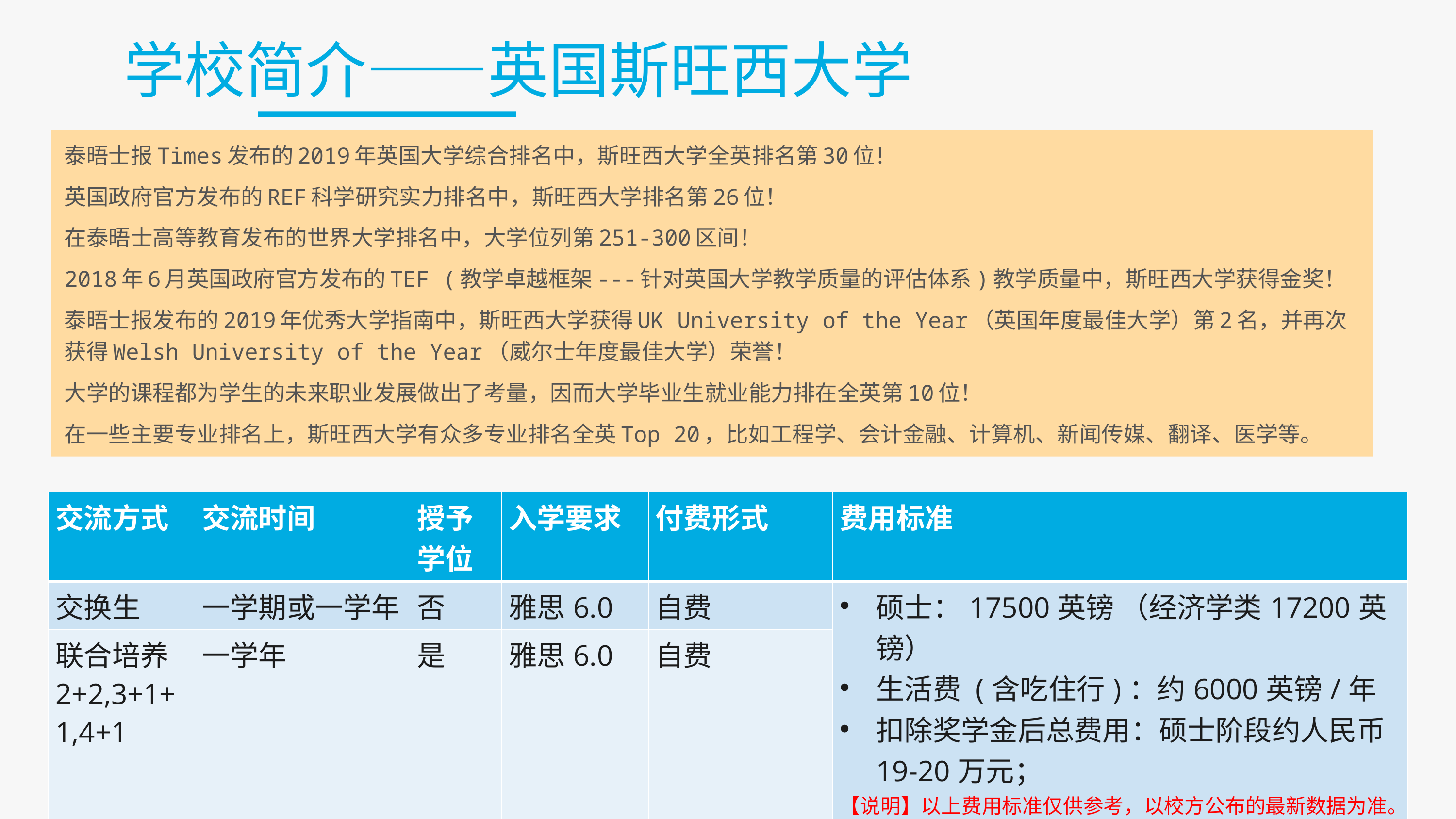

学校简介——英国斯旺西大学
泰晤士报Times发布的2019年英国大学综合排名中，斯旺西大学全英排名第30位！
英国政府官方发布的REF科学研究实力排名中，斯旺西大学排名第26位！
在泰晤士高等教育发布的世界大学排名中，大学位列第251-300区间！
2018年6月英国政府官方发布的TEF (教学卓越框架---针对英国大学教学质量的评估体系)教学质量中，斯旺西大学获得金奖！
泰晤士报发布的2019年优秀大学指南中，斯旺西大学获得UK University of the Year（英国年度最佳大学）第2名，并再次获得Welsh University of the Year（威尔士年度最佳大学）荣誉！
大学的课程都为学生的未来职业发展做出了考量，因而大学毕业生就业能力排在全英第10位！
在一些主要专业排名上，斯旺西大学有众多专业排名全英Top 20，比如工程学、会计金融、计算机、新闻传媒、翻译、医学等。
| 交流方式 | 交流时间 | 授予学位 | 入学要求 | 付费形式 | 费用标准 |
| --- | --- | --- | --- | --- | --- |
| 交换生 | 一学期或一学年 | 否 | 雅思6.0 | 自费 | 硕士：17500英镑 （经济学类17200英镑） 生活费 (含吃住行)：约6000英镑/年 扣除奖学金后总费用：硕士阶段约人民币19-20万元； 【说明】以上费用标准仅供参考，以校方公布的最新数据为准。 |
| 联合培养2+2,3+1+1,4+1 | 一学年 | 是 | 雅思6.0 | 自费 |  |